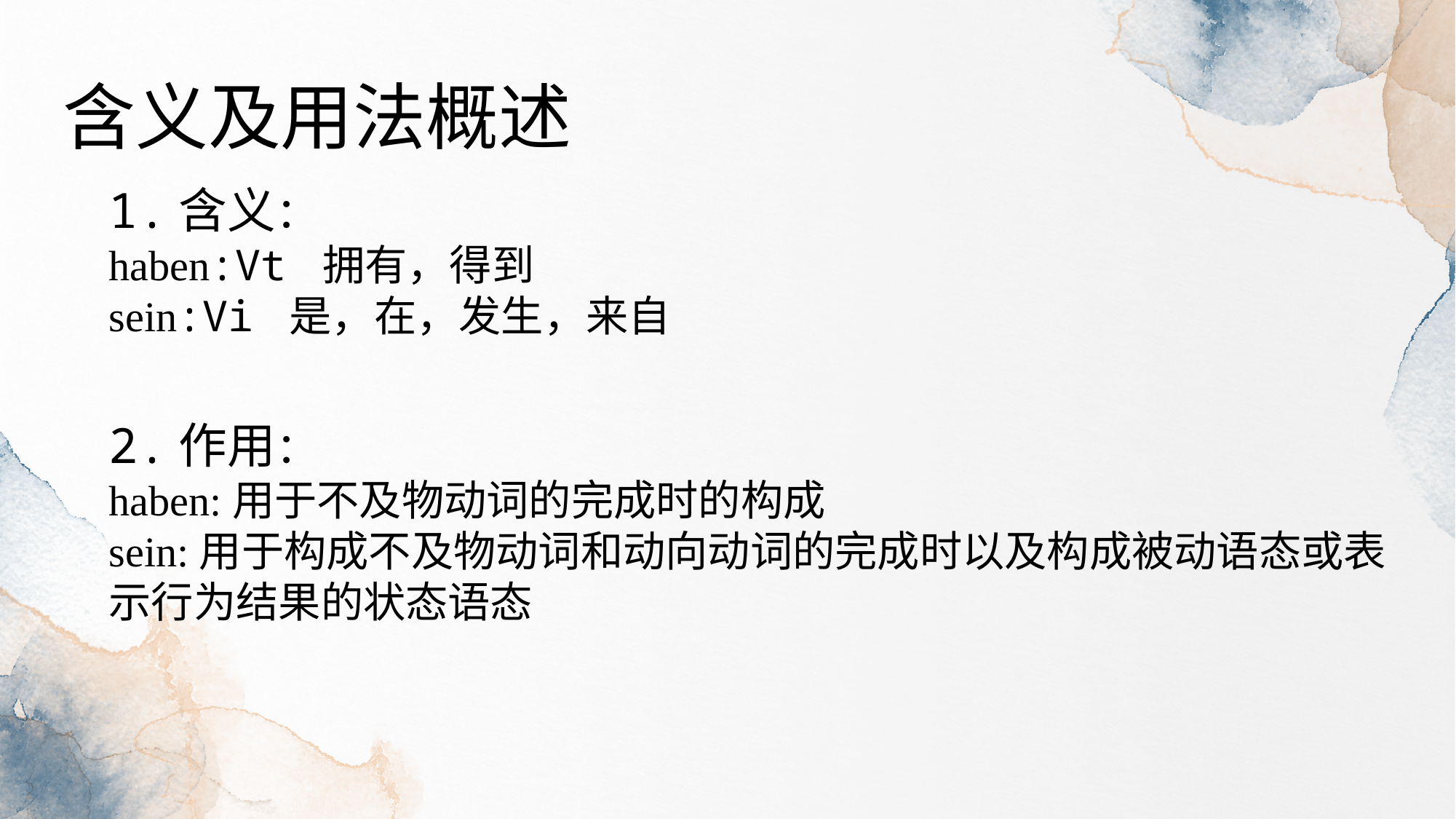

含义及用法概述
1.含义：
haben:Vt 拥有，得到
sein:Vi 是，在，发生，来自
2.作用：
haben:用于不及物动词的完成时的构成
sein:用于构成不及物动词和动向动词的完成时以及构成被动语态或表示行为结果的状态语态